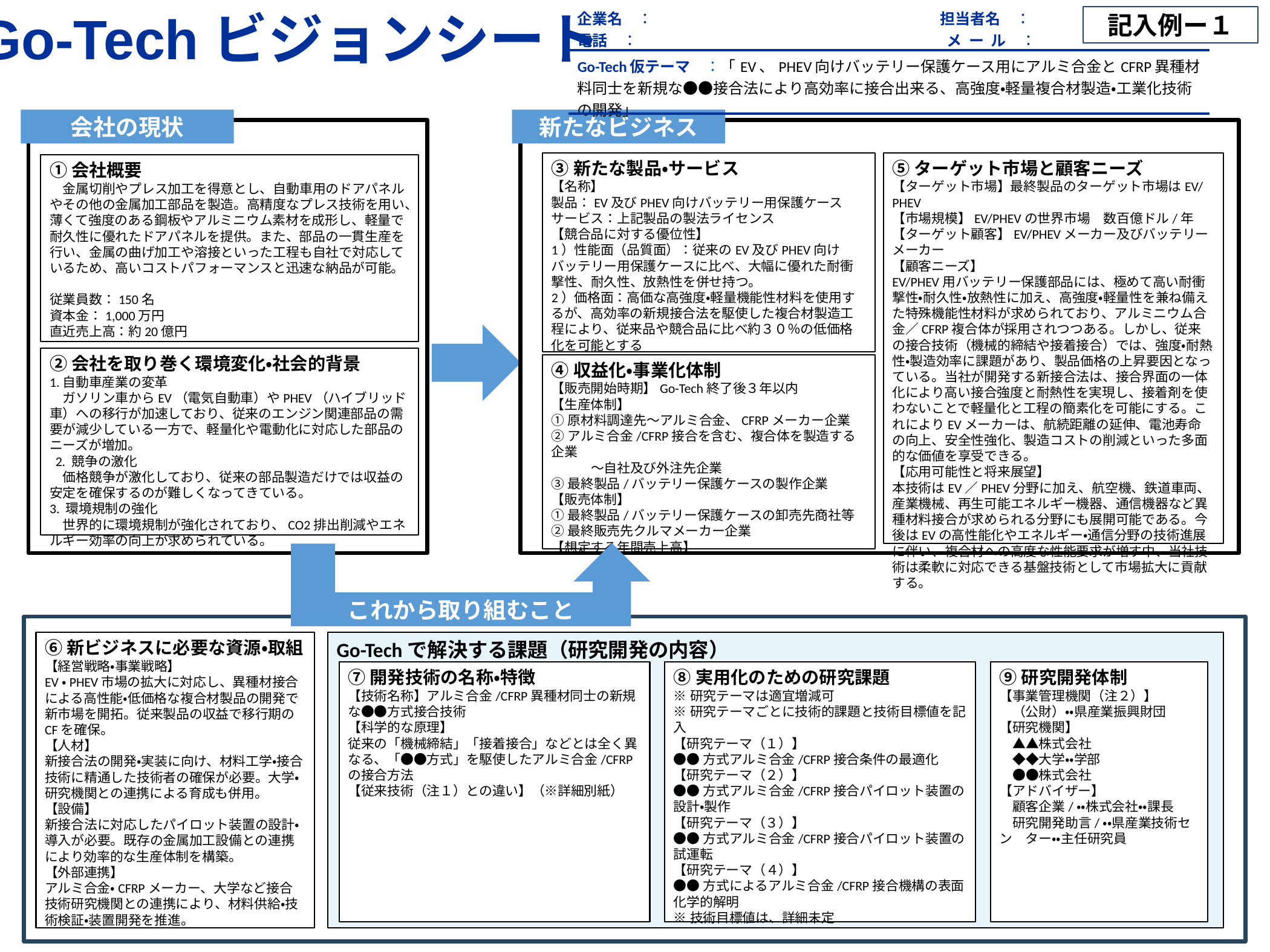

Go-Techビジョンシート
| 企業名　：　　　　　　　　　　　　　　　　　　　担当者名　： 電話　：　 　　　　　　　　　　　　　　　　　　　メ ー ル　： |
| --- |
| Go-Tech仮テーマ　：「EV、PHEV向けバッテリー保護ケース用にアルミ合金とCFRP異種材料同士を新規な●●接合法により高効率に接合出来る、高強度・軽量複合材製造・工業化技術の開発」 |
記入例ー１
会社の現状
新たなビジネス

③新たな製品・サービス
【名称】
製品：EV及びPHEV向けバッテリー用保護ケース
サービス：上記製品の製法ライセンス
【競合品に対する優位性】
1）性能面（品質面）：従来のEV及びPHEV向けバッテリー用保護ケースに比べ、大幅に優れた耐衝撃性、耐久性、放熱性を併せ持つ。
2）価格面：高価な高強度・軽量機能性材料を使用するが、高効率の新規接合法を駆使した複合材製造工程により、従来品や競合品に比べ約３０％の低価格化を可能とする
⑤ターゲット市場と顧客ニーズ
【ターゲット市場】最終製品のターゲット市場はEV/PHEV
【市場規模】EV/PHEVの世界市場　数百億ドル/年
【ターゲット顧客】EV/PHEVメーカー及びバッテリーメーカー
【顧客ニーズ】
EV/PHEV用バッテリー保護部品には、極めて高い耐衝撃性・耐久性・放熱性に加え、高強度・軽量性を兼ね備えた特殊機能性材料が求められており、アルミニウム合金／CFRP複合体が採用されつつある。しかし、従来の接合技術（機械的締結や接着接合）では、強度・耐熱性・製造効率に課題があり、製品価格の上昇要因となっている。当社が開発する新接合法は、接合界面の一体化により高い接合強度と耐熱性を実現し、接着剤を使わないことで軽量化と工程の簡素化を可能にする。これによりEVメーカーは、航続距離の延伸、電池寿命の向上、安全性強化、製造コストの削減といった多面的な価値を享受できる。
【応用可能性と将来展望】
本技術はEV／PHEV分野に加え、航空機、鉄道車両、産業機械、再生可能エネルギー機器、通信機器など異種材料接合が求められる分野にも展開可能である。今後はEVの高性能化やエネルギー・通信分野の技術進展に伴い、複合材への高度な性能要求が増す中、当社技術は柔軟に対応できる基盤技術として市場拡大に貢献する。
④収益化・事業化体制
【販売開始時期】Go-Tech終了後３年以内
【生産体制】
①原材料調達先～アルミ合金、CFRPメーカー企業
②アルミ合金/CFRP接合を含む、複合体を製造する企業
　　　～自社及び外注先企業
③最終製品/バッテリー保護ケースの製作企業
【販売体制】
①最終製品/バッテリー保護ケースの卸売先商社等
②最終販売先クルマメーカー企業
【想定する年間売上高】

①会社概要
　金属切削やプレス加工を得意とし、自動車用のドアパネルやその他の金属加工部品を製造。高精度なプレス技術を用い、薄くて強度のある鋼板やアルミニウム素材を成形し、軽量で耐久性に優れたドアパネルを提供。また、部品の一貫生産を行い、金属の曲げ加工や溶接といった工程も自社で対応しているため、高いコストパフォーマンスと迅速な納品が可能。
従業員数：150名
資本金：1,000万円
直近売上高：約20億円

②会社を取り巻く環境変化・社会的背景
1.自動車産業の変革
　ガソリン車からEV（電気自動車）やPHEV（ハイブリッド車）への移行が加速しており、従来のエンジン関連部品の需要が減少している一方で、軽量化や電動化に対応した部品のニーズが増加。
 2. 競争の激化
　価格競争が激化しており、従来の部品製造だけでは収益の安定を確保するのが難しくなってきている。
3. 環境規制の強化
　世界的に環境規制が強化されており、CO2排出削減やエネルギー効率の向上が求められている。

これから取り組むこと

⑥新ビジネスに必要な資源・取組
【経営戦略・事業戦略】
EV・PHEV市場の拡大に対応し、異種材接合による高性能・低価格な複合材製品の開発で新市場を開拓。従来製品の収益で移行期のCFを確保。
【人材】
新接合法の開発・実装に向け、材料工学・接合技術に精通した技術者の確保が必要。大学・研究機関との連携による育成も併用。
【設備】
新接合法に対応したパイロット装置の設計・導入が必要。既存の金属加工設備との連携により効率的な生産体制を構築。
【外部連携】
アルミ合金・CFRPメーカー、大学など接合技術研究機関との連携により、材料供給・技術検証・装置開発を推進。
Go-Techで解決する課題（研究開発の内容）
⑦開発技術の名称・特徴
【技術名称】アルミ合金/CFRP異種材同士の新規な●●方式接合技術
【科学的な原理】
従来の「機械締結」「接着接合」などとは全く異なる、「●●方式」を駆使したアルミ合金/CFRPの接合方法
【従来技術（注１）との違い】（※詳細別紙）
⑧実用化のための研究課題
※研究テーマは適宜増減可
※研究テーマごとに技術的課題と技術目標値を記入
【研究テーマ（１）】
●●方式アルミ合金/CFRP接合条件の最適化
【研究テーマ（２）】
●●方式アルミ合金/CFRP接合パイロット装置の設計・製作
【研究テーマ（３）】
●●方式アルミ合金/CFRP接合パイロット装置の試運転
【研究テーマ（４）】
●●方式によるアルミ合金/CFRP接合機構の表面化学的解明
※技術目標値は、詳細未定
⑨研究開発体制
【事業管理機関（注２）】
　（公財）・・県産業振興財団
【研究機関】
　▲▲株式会社
　◆◆大学・・学部
　●●株式会社
【アドバイザー】
　顧客企業/・・株式会社・・課長
　研究開発助言/・・県産業技術セン　ター・・主任研究員